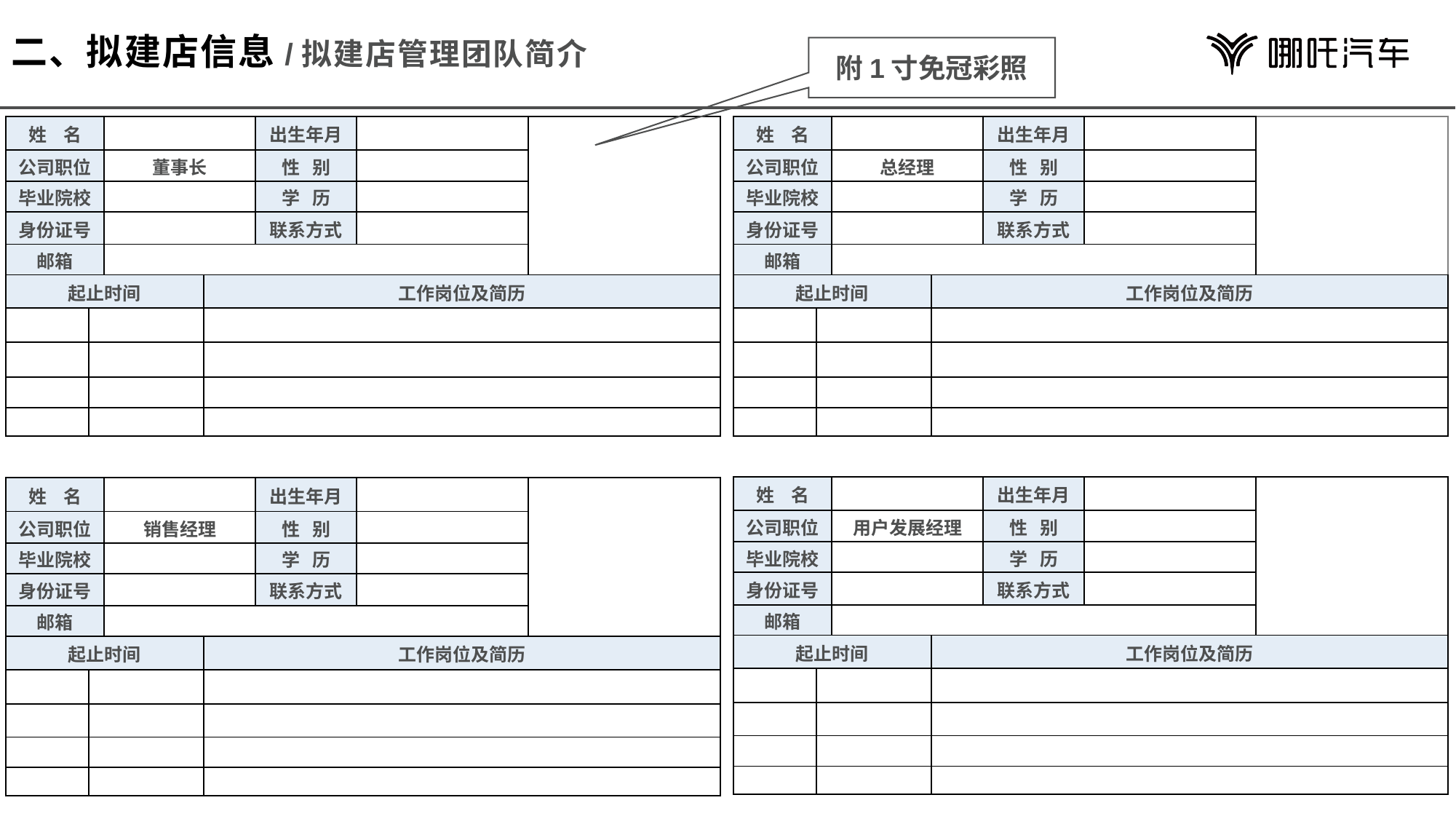

# 二、拟建店信息/拟建店管理团队简介
附1寸免冠彩照
| 姓 名 |  |  |  | 出生年月 |  |  |
| --- | --- | --- | --- | --- | --- | --- |
| 公司职位 |  | 总经理 |  | 性 别 |  |  |
| 毕业院校 |  |  |  | 学 历 |  |  |
| 身份证号 |  |  |  | 联系方式 |  |  |
| 邮箱 |  |  |  |  |  |  |
| 起止时间 |  |  | 工作岗位及简历 |  |  |  |
|  |  |  |  |  |  |  |
|  |  |  |  |  |  |  |
|  |  |  |  |  |  |  |
|  |  |  |  |  |  |  |
| 姓 名 |  |  |  | 出生年月 |  |  |
| --- | --- | --- | --- | --- | --- | --- |
| 公司职位 |  | 董事长 |  | 性 别 |  |  |
| 毕业院校 |  |  |  | 学 历 |  |  |
| 身份证号 |  |  |  | 联系方式 |  |  |
| 邮箱 |  |  |  |  |  |  |
| 起止时间 |  |  | 工作岗位及简历 |  |  |  |
|  |  |  |  |  |  |  |
|  |  |  |  |  |  |  |
|  |  |  |  |  |  |  |
|  |  |  |  |  |  |  |
| 姓 名 |  |  |  | 出生年月 |  |  |
| --- | --- | --- | --- | --- | --- | --- |
| 公司职位 |  | 用户发展经理 |  | 性 别 |  |  |
| 毕业院校 |  |  |  | 学 历 |  |  |
| 身份证号 |  |  |  | 联系方式 |  |  |
| 邮箱 |  |  |  |  |  |  |
| 起止时间 |  |  | 工作岗位及简历 |  |  |  |
|  |  |  |  |  |  |  |
|  |  |  |  |  |  |  |
|  |  |  |  |  |  |  |
|  |  |  |  |  |  |  |
| 姓 名 |  |  |  | 出生年月 |  |  |
| --- | --- | --- | --- | --- | --- | --- |
| 公司职位 |  | 销售经理 |  | 性 别 |  |  |
| 毕业院校 |  |  |  | 学 历 |  |  |
| 身份证号 |  |  |  | 联系方式 |  |  |
| 邮箱 |  |  |  |  |  |  |
| 起止时间 |  |  | 工作岗位及简历 |  |  |  |
|  |  |  |  |  |  |  |
|  |  |  |  |  |  |  |
|  |  |  |  |  |  |  |
|  |  |  |  |  |  |  |